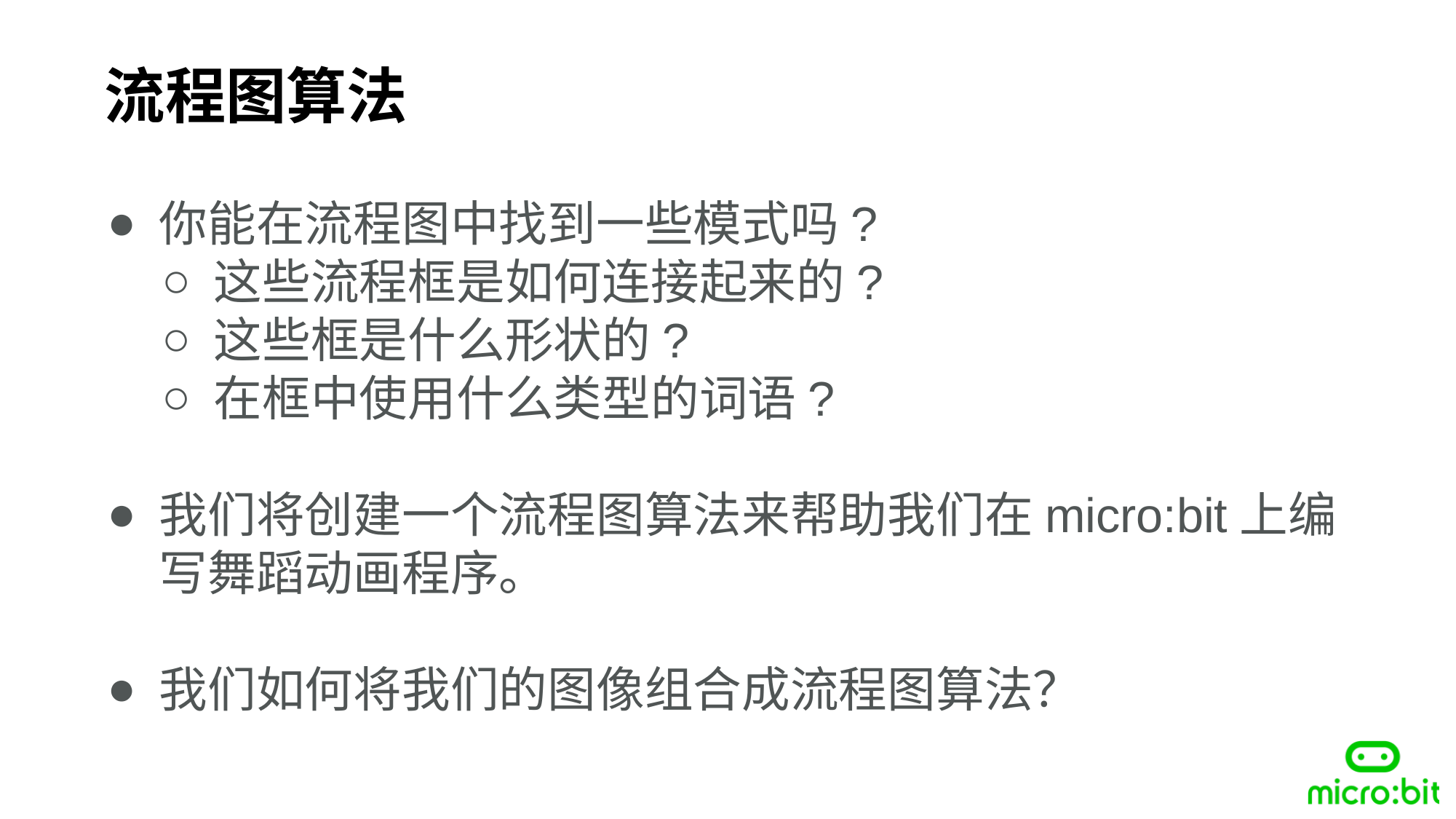

流程图算法

你能在流程图中找到一些模式吗?
这些流程框是如何连接起来的?
这些框是什么形状的?
在框中使用什么类型的词语?

我们将创建一个流程图算法来帮助我们在micro:bit上编写舞蹈动画程序。

我们如何将我们的图像组合成流程图算法？